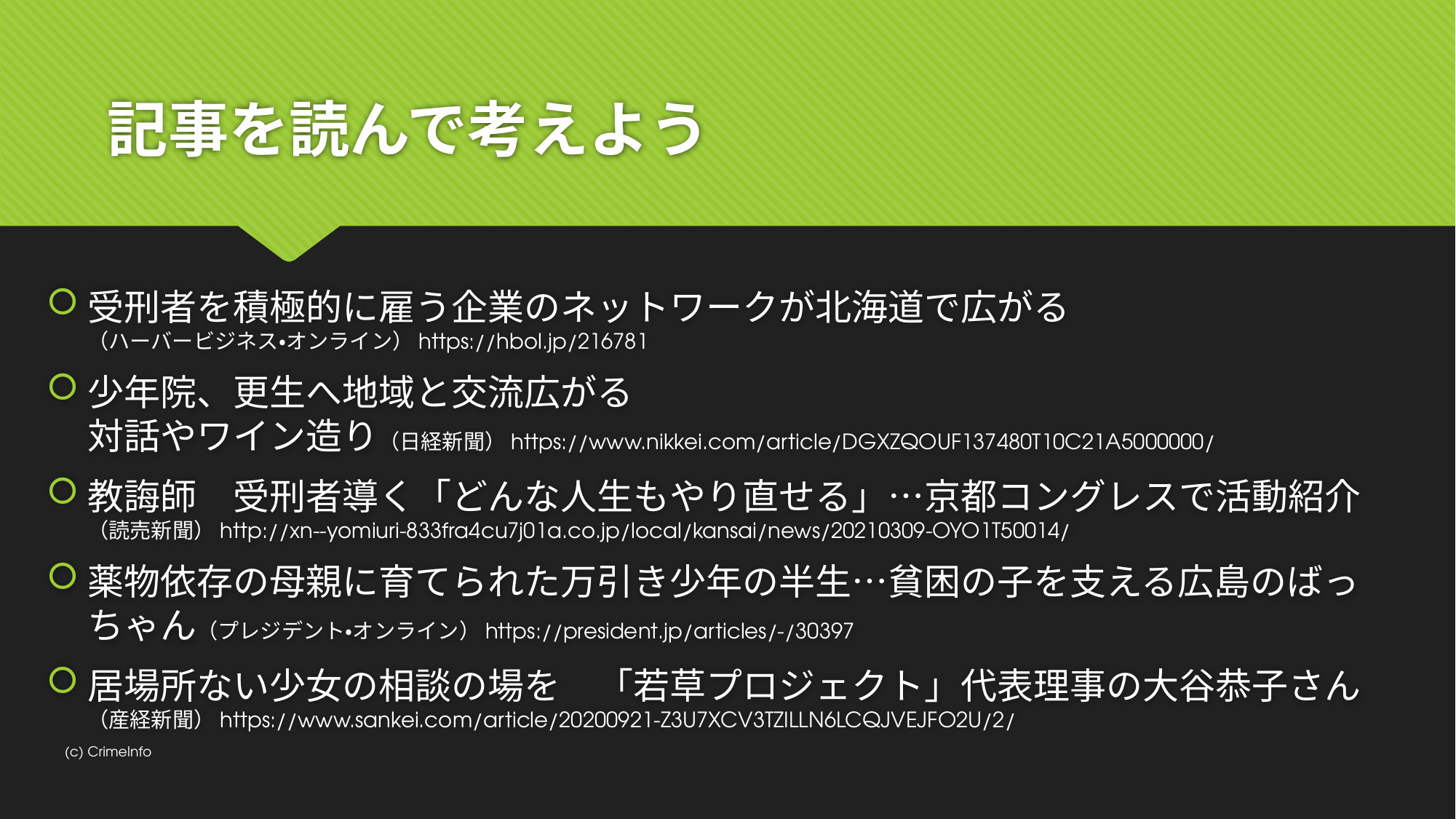

# 記事を読んで考えよう
受刑者を積極的に雇う企業のネットワークが北海道で広がる
（ハーバービジネス・オンライン）https://hbol.jp/216781
少年院、更生へ地域と交流広がる　対話やワイン造り（日経新聞）https://www.nikkei.com/article/DGXZQOUF137480T10C21A5000000/
教誨師　受刑者導く「どんな人生もやり直せる」…京都コングレスで活動紹介
（読売新聞）http://xn--yomiuri-833fra4cu7j01a.co.jp/local/kansai/news/20210309-OYO1T50014/
薬物依存の母親に育てられた万引き少年の半生…貧困の子を支える広島のばっちゃん（プレジデント・オンライン）https://president.jp/articles/-/30397
居場所ない少女の相談の場を　「若草プロジェクト」代表理事の大谷恭子さん
（産経新聞）https://www.sankei.com/article/20200921-Z3U7XCV3TZILLN6LCQJVEJFO2U/2/
(c) CrimeInfo